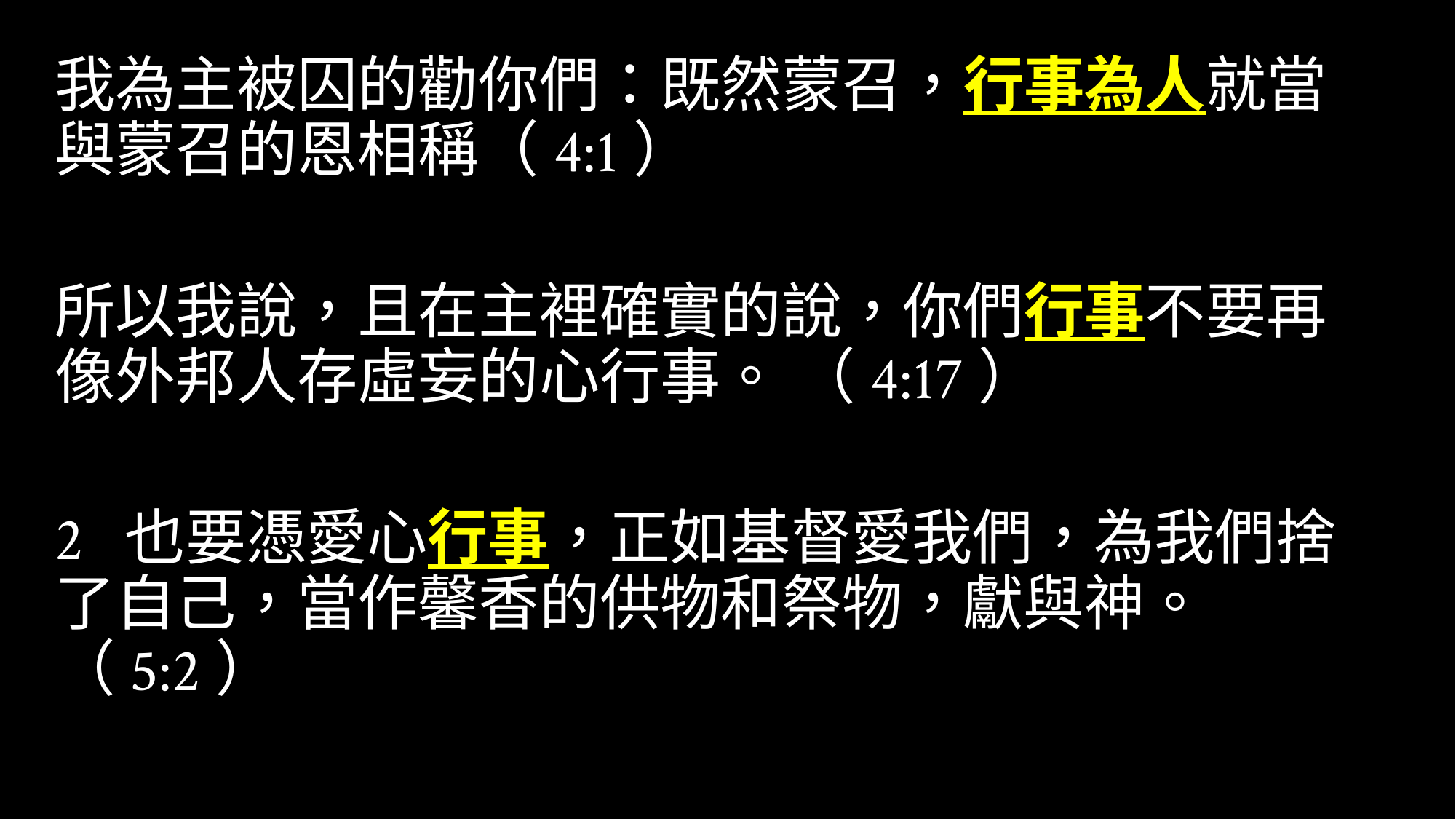

我為主被囚的勸你們：既然蒙召，行事為人就當與蒙召的恩相稱（4:1）

所以我說，且在主裡確實的說，你們行事不要再像外邦人存虛妄的心行事。 （4:17）

2  也要憑愛心行事，正如基督愛我們，為我們捨了自己，當作馨香的供物和祭物，獻與神。（5:2）